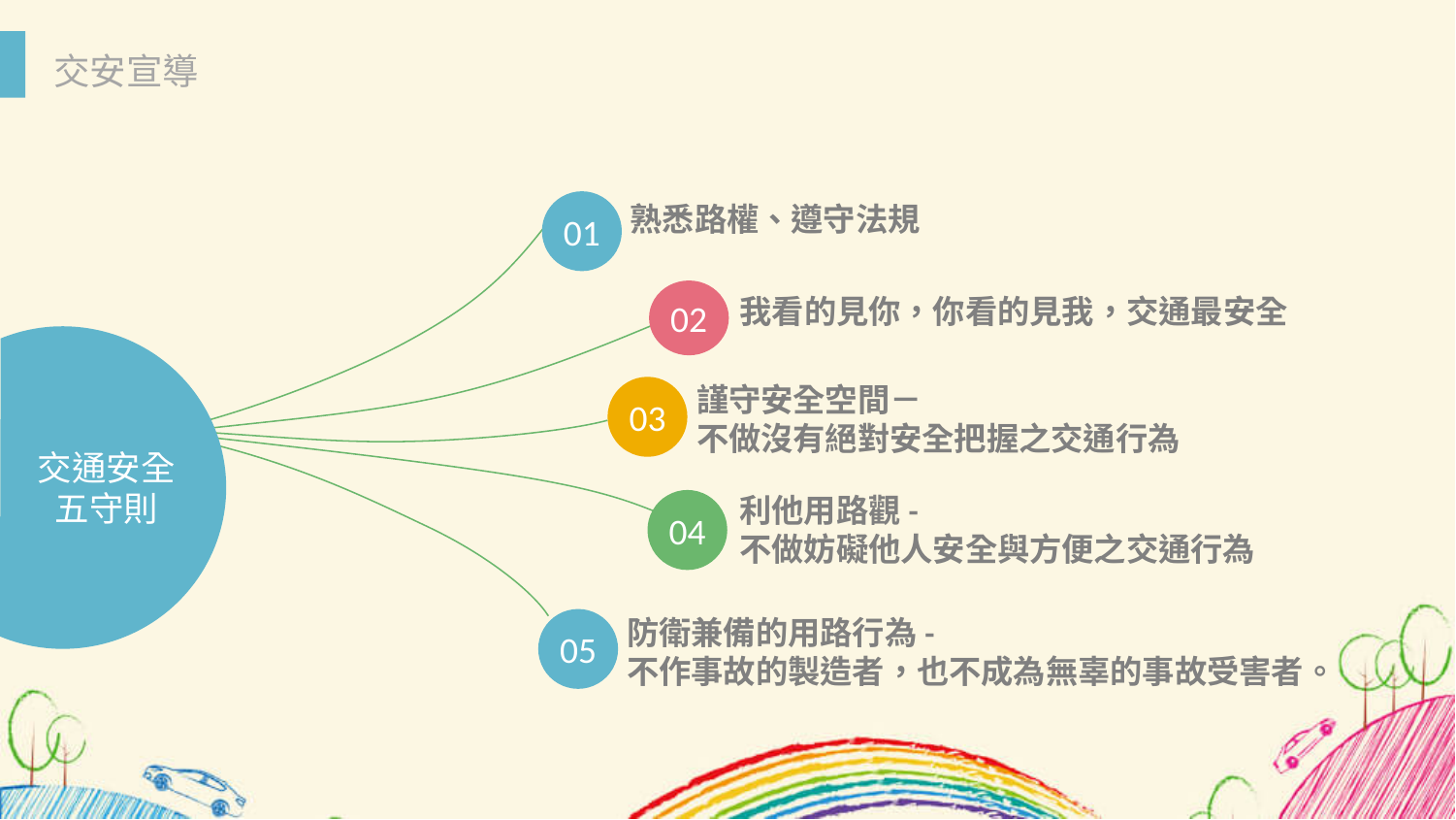

交安宣導
01
熟悉路權、遵守法規

02
我看的見你，你看的見我，交通最安全
交通安全
五守則
謹守安全空間－
不做沒有絕對安全把握之交通行為
03
利他用路觀-
不做妨礙他人安全與方便之交通行為
04
防衛兼備的用路行為-
不作事故的製造者，也不成為無辜的事故受害者。
05